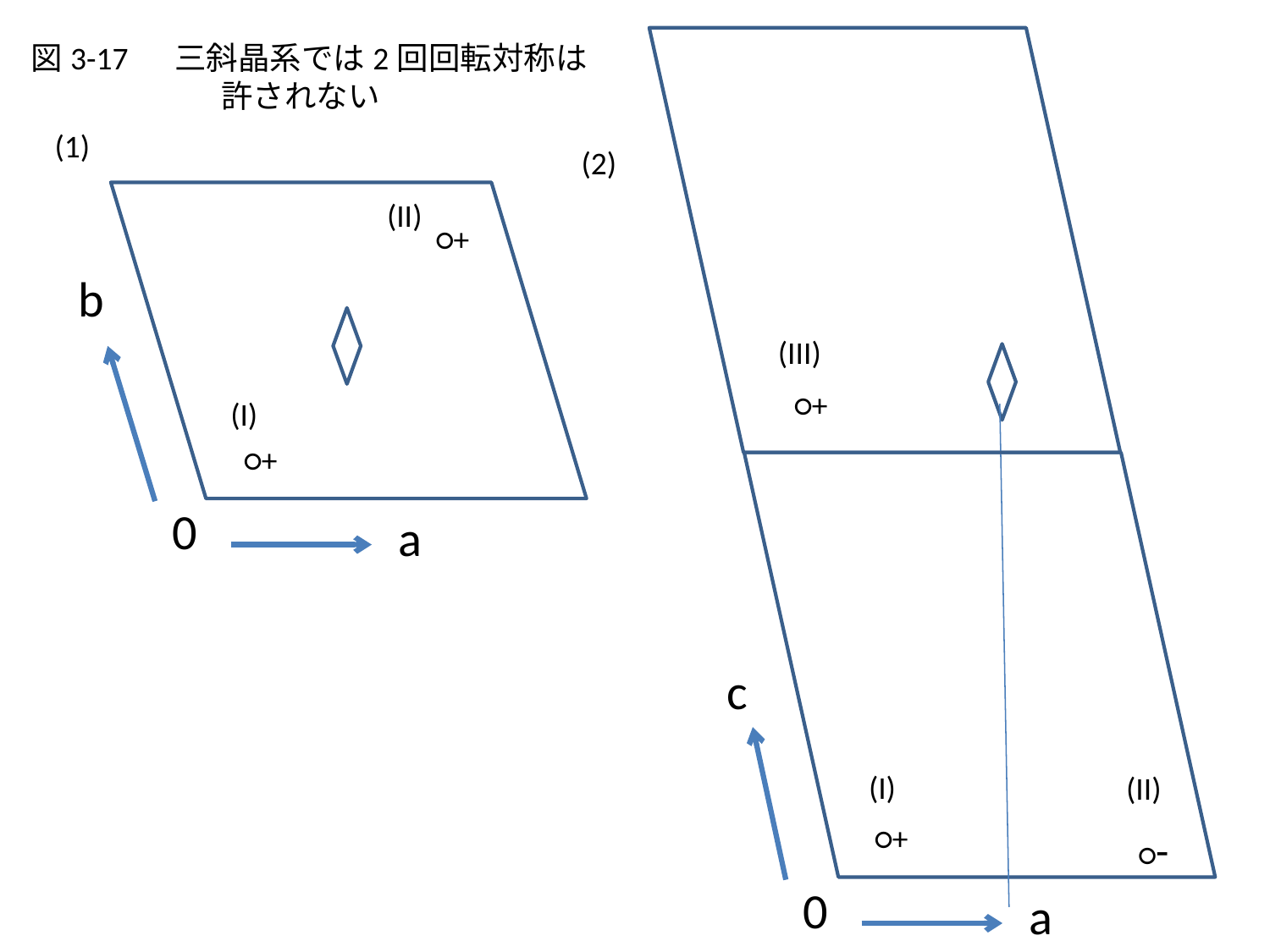

図3-17 　三斜晶系では2回回転対称は
　　　　　　許されない
(1)
(2)

(II)
○+
b

(III)

○+
(I)
○+

0
a
c
(I)
(II)
○+
○-
0
a